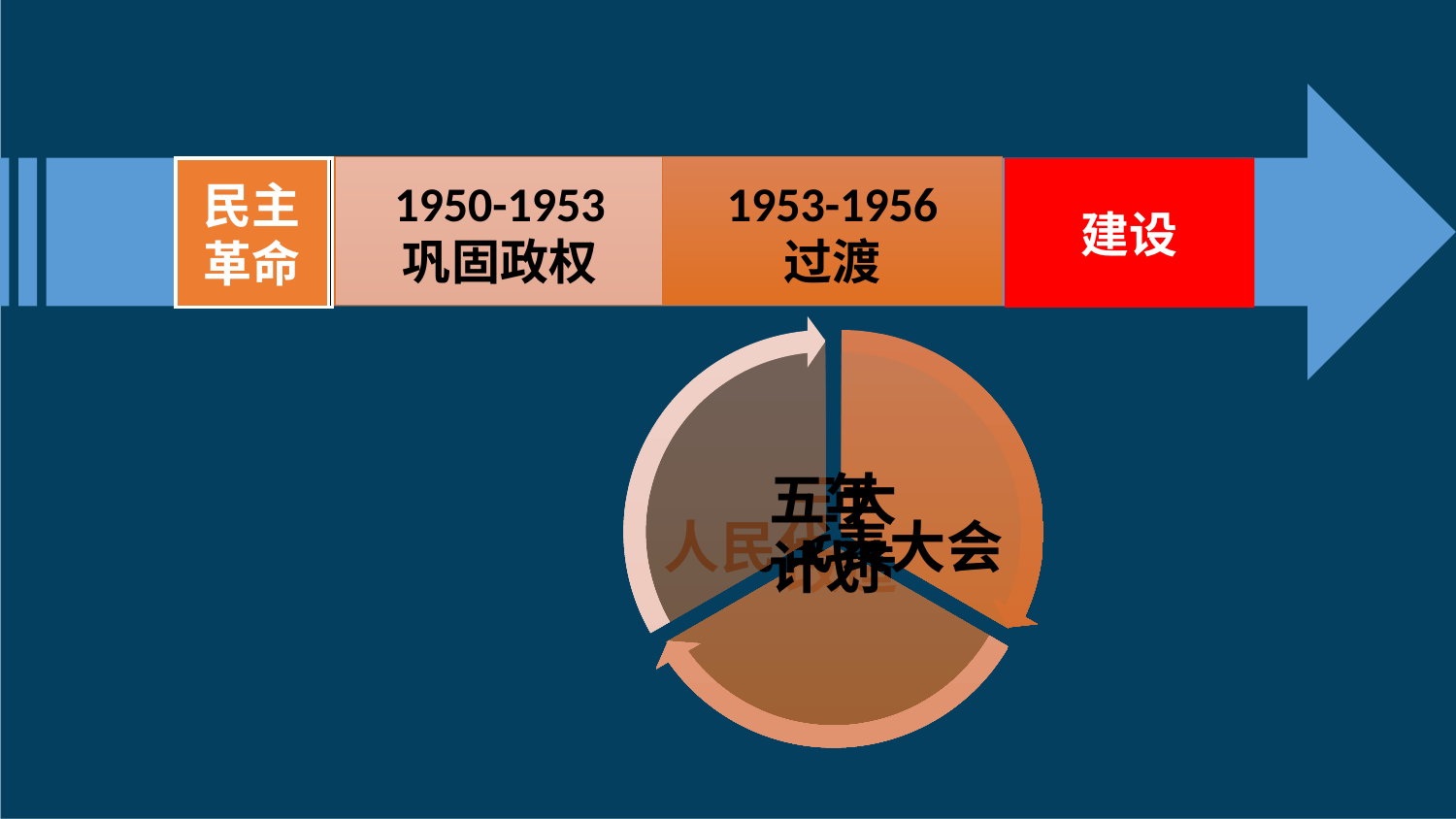

#

1950-1953
巩固政权
1953-1956
过渡
民主革命
1949
建立政权
建设
三大
改造
人民代表大会
五年
计划